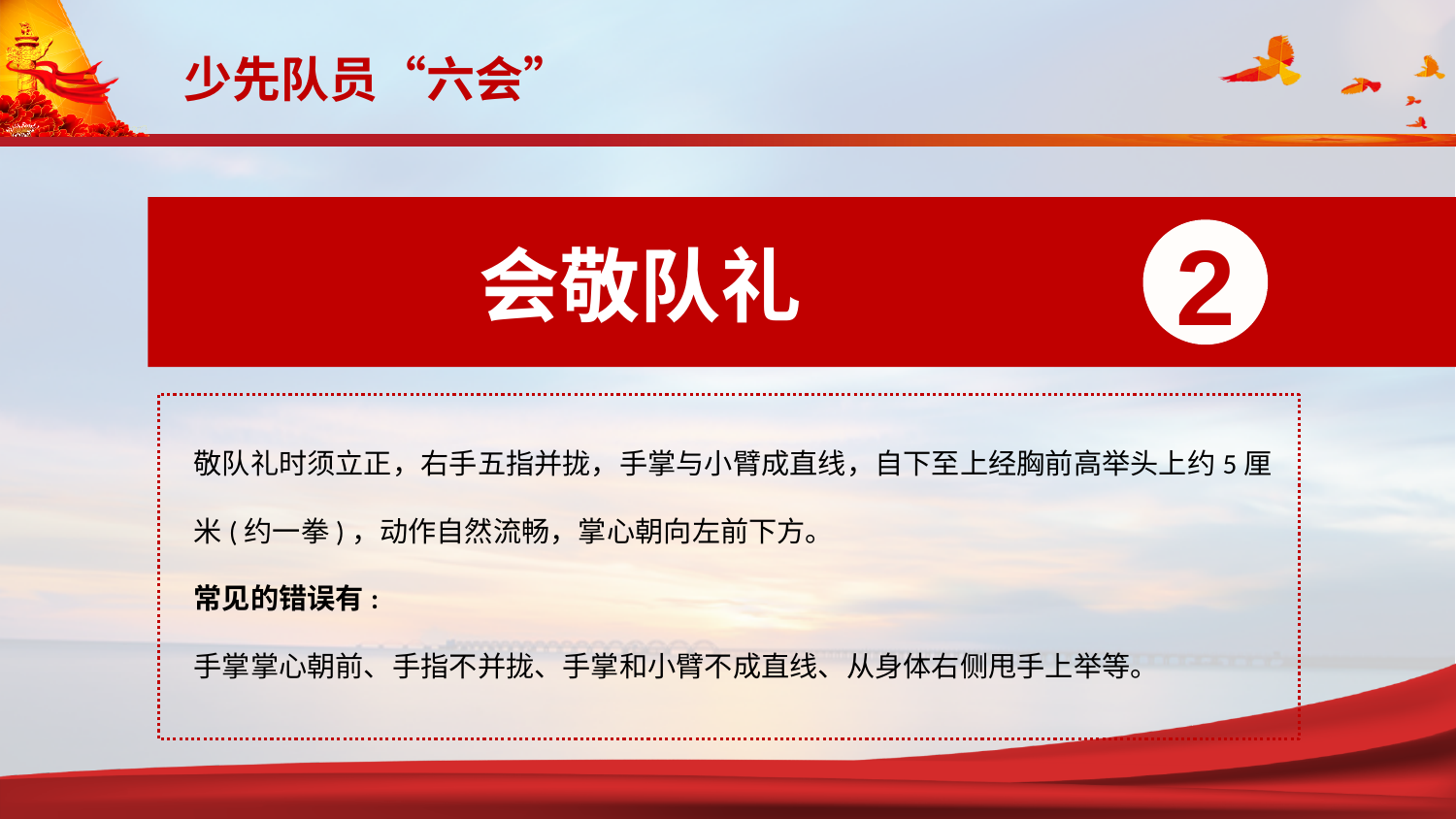

少先队员“六会”

2
会敬队礼

敬队礼时须立正，右手五指并拢，手掌与小臂成直线，自下至上经胸前高举头上约5厘米(约一拳)，动作自然流畅，掌心朝向左前下方。
常见的错误有:
手掌掌心朝前、手指不并拢、手掌和小臂不成直线、从身体右侧甩手上举等。